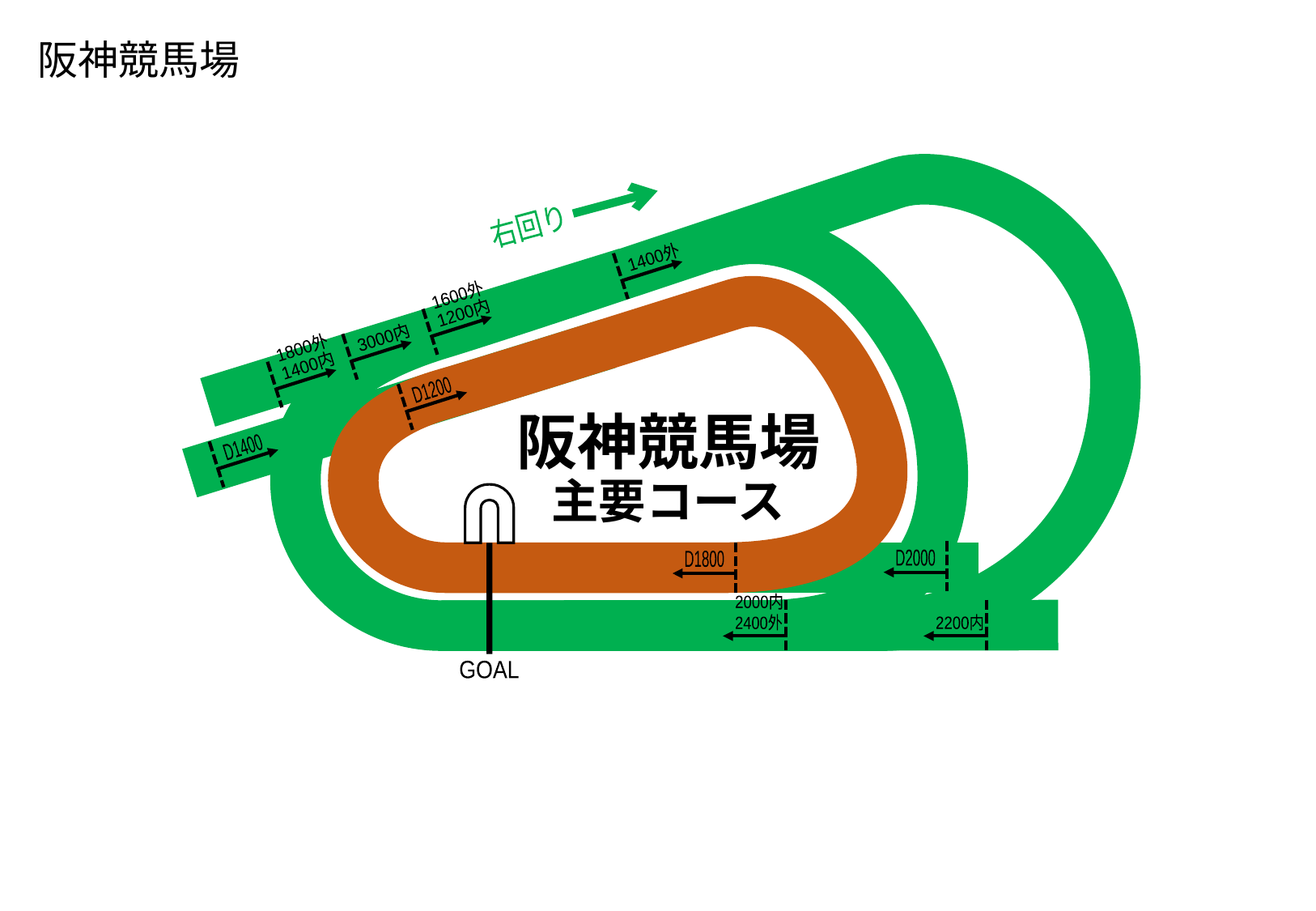

阪神競馬場

右回り
1400外
1600外
1200内
3000内
1800外
1400内
D1200
阪神競馬場
主要コース
D1400

GOAL
D2000
D1800
2000内
2400外
2200内